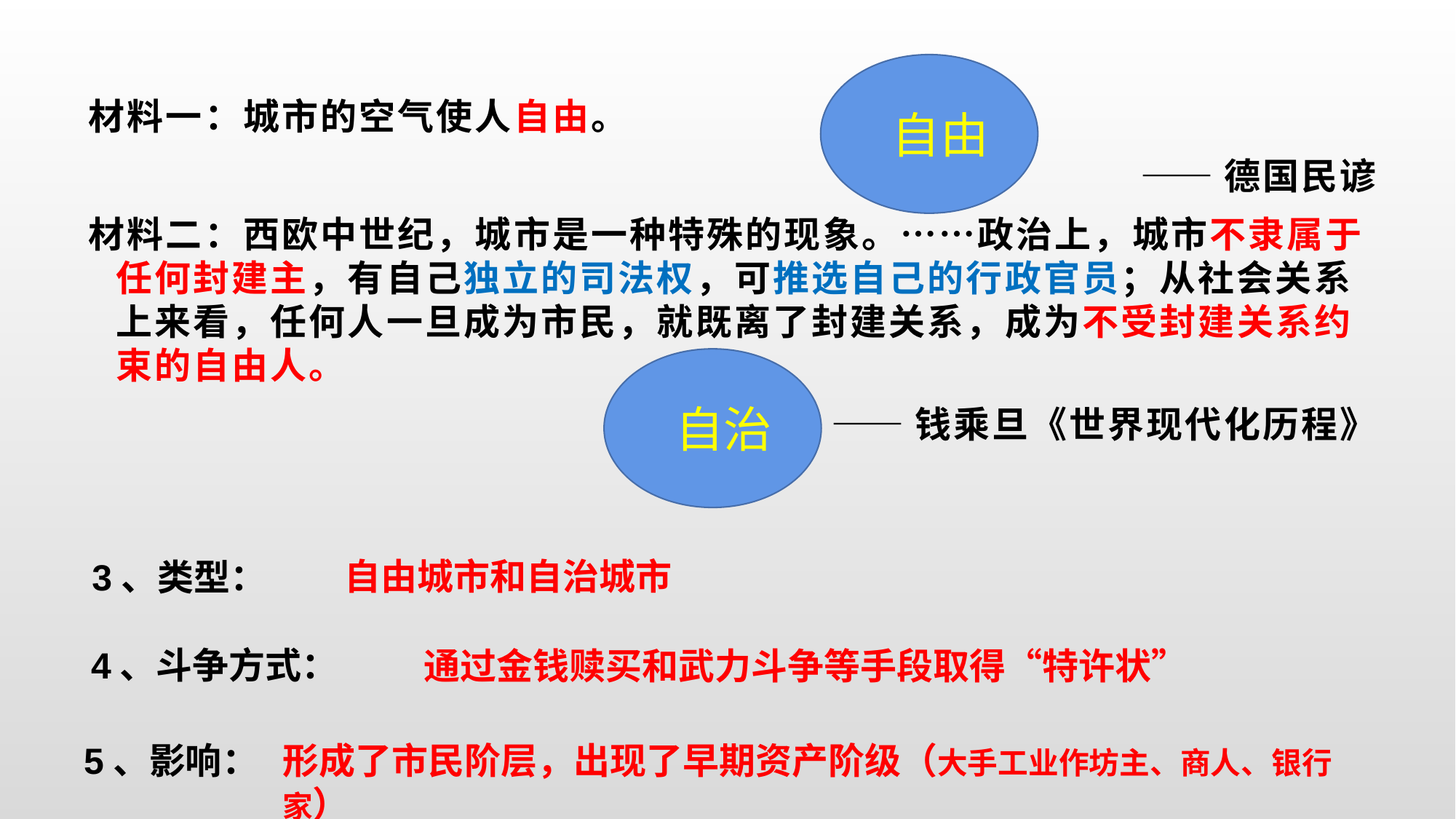

自由
材料一：城市的空气使人自由。
——德国民谚
材料二：西欧中世纪，城市是一种特殊的现象。……政治上，城市不隶属于任何封建主，有自己独立的司法权，可推选自己的行政官员；从社会关系上来看，任何人一旦成为市民，就既离了封建关系，成为不受封建关系约束的自由人。
——钱乘旦《世界现代化历程》
 自治
自由城市和自治城市
3、类型：
4、斗争方式：
通过金钱赎买和武力斗争等手段取得“特许状”
形成了市民阶层，出现了早期资产阶级（大手工业作坊主、商人、银行家）
5、影响：